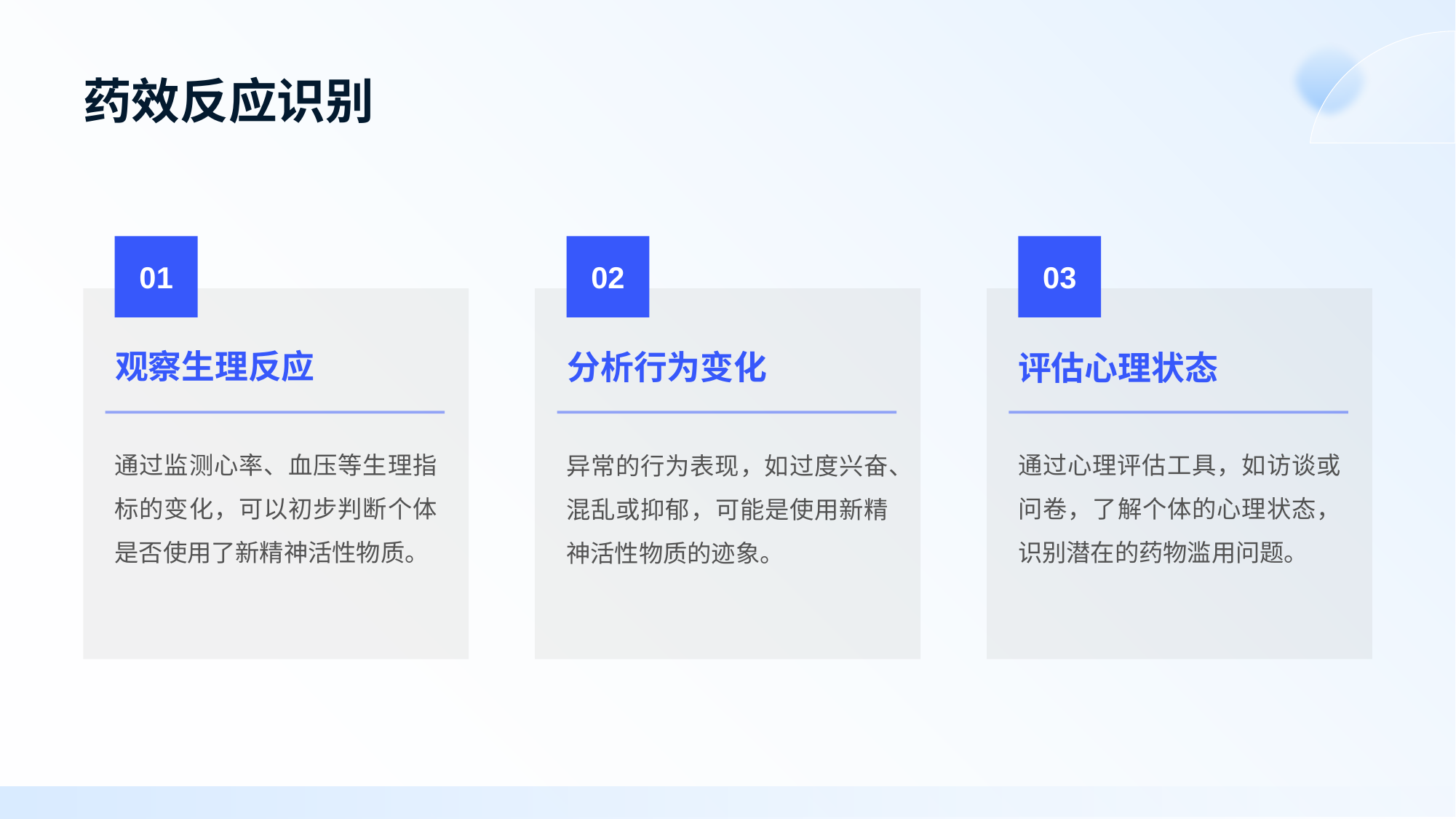

# 药效反应识别
01
02
03

观察生理反应
分析行为变化
评估心理状态
通过监测心率、血压等生理指标的变化，可以初步判断个体是否使用了新精神活性物质。
通过心理评估工具，如访谈或问卷，了解个体的心理状态，识别潜在的药物滥用问题。
异常的行为表现，如过度兴奋、混乱或抑郁，可能是使用新精神活性物质的迹象。